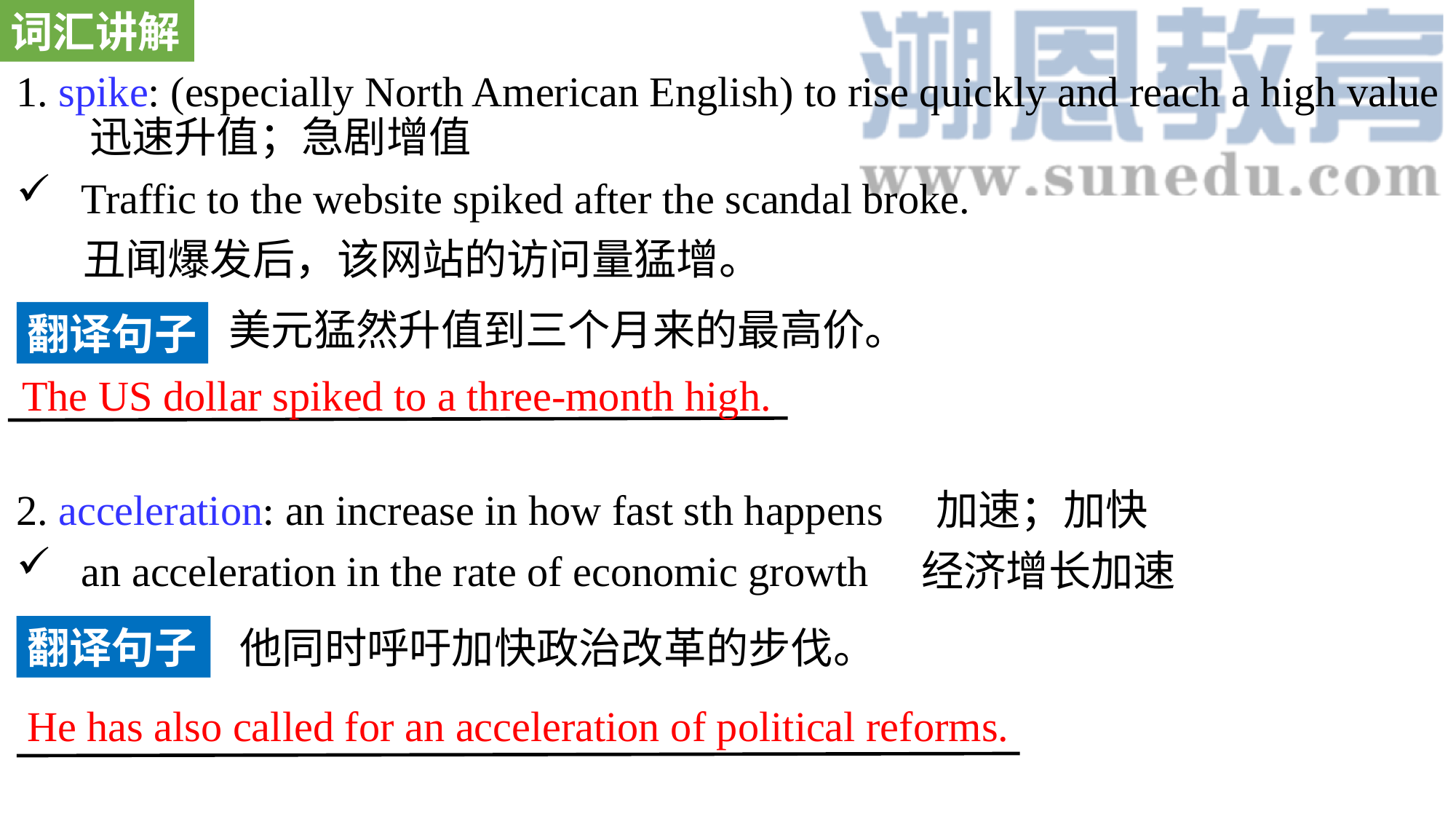

词汇讲解
1. spike: (especially North American English) to rise quickly and reach a high value       迅速升值；急剧增值
 Traffic to the website spiked after the scandal broke.
      丑闻爆发后，该网站的访问量猛增。

2. acceleration: an increase in how fast sth happens    加速；加快
 an acceleration in the rate of economic growth    经济增长加速
美元猛然升值到三个月来的最高价。
翻译句子
The US dollar spiked to a three-month high.
翻译句子
他同时呼吁加快政治改革的步伐。
He has also called for an acceleration of political reforms.